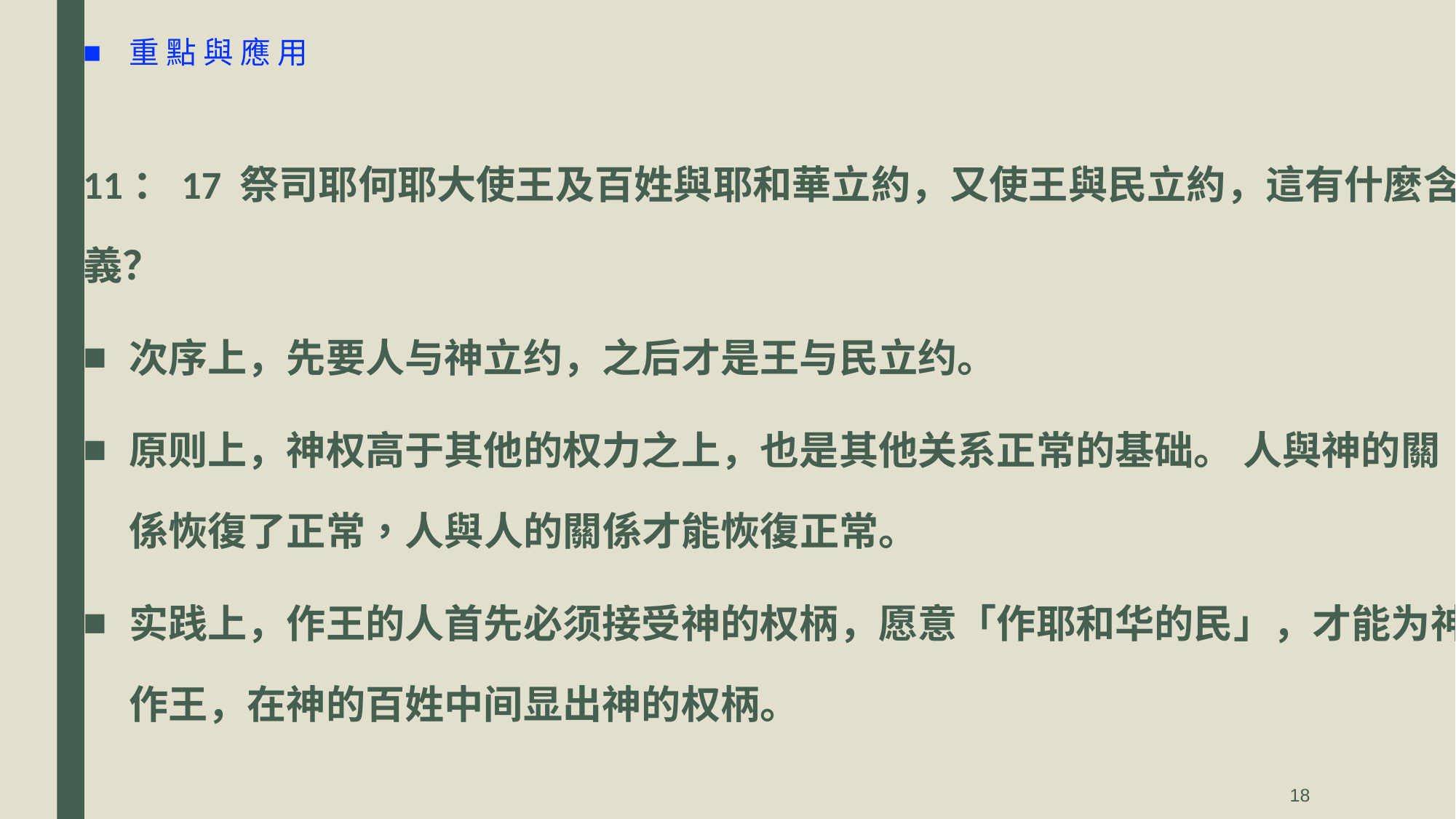

重 點 與 應 用

11：17 祭司耶何耶大使王及百姓與耶和華立約，又使王與民立約，這有什麼含義？
次序上，先要人与神立约，之后才是王与民立约。
原则上，神权高于其他的权力之上，也是其他关系正常的基础。 人與神的關係恢復了正常，人與人的關係才能恢復正常。
实践上，作王的人首先必须接受神的权柄，愿意「作耶和华的民」，才能为神作王，在神的百姓中间显出神的权柄。

18